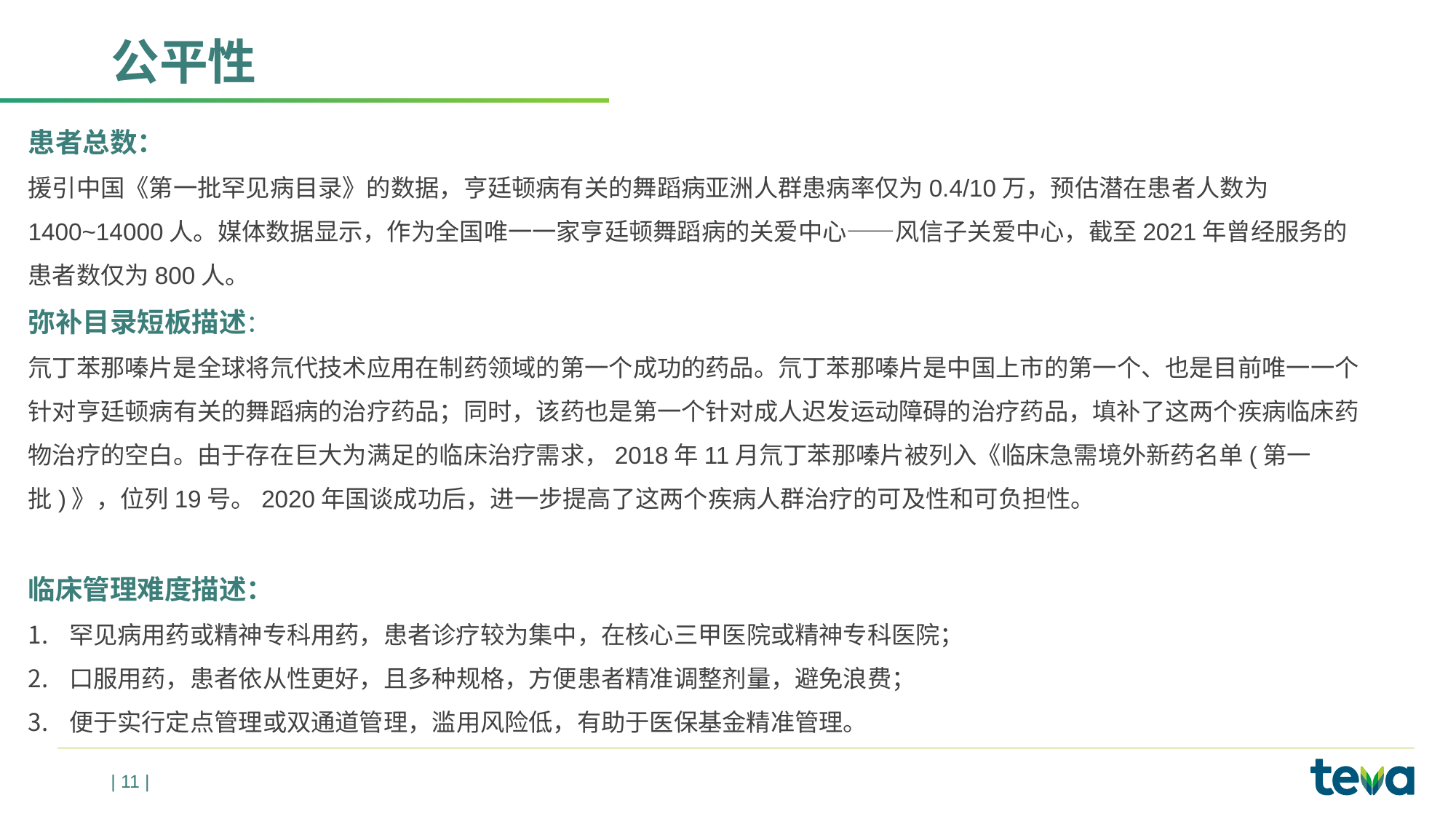

# 公平性
患者总数：
援引中国《第一批罕见病目录》的数据，亨廷顿病有关的舞蹈病亚洲人群患病率仅为0.4/10万，预估潜在患者人数为1400~14000人。媒体数据显示，作为全国唯一一家亨廷顿舞蹈病的关爱中心——风信子关爱中心，截至2021年曾经服务的患者数仅为800人。
弥补目录短板描述：
氘丁苯那嗪片是全球将氘代技术应用在制药领域的第一个成功的药品。氘丁苯那嗪片是中国上市的第一个、也是目前唯一一个针对亨廷顿病有关的舞蹈病的治疗药品；同时，该药也是第一个针对成人迟发运动障碍的治疗药品，填补了这两个疾病临床药物治疗的空白。由于存在巨大为满足的临床治疗需求，2018年11月氘丁苯那嗪片被列入《临床急需境外新药名单(第一批)》，位列19号。2020年国谈成功后，进一步提高了这两个疾病人群治疗的可及性和可负担性。

临床管理难度描述：
罕见病用药或精神专科用药，患者诊疗较为集中，在核心三甲医院或精神专科医院；
口服用药，患者依从性更好，且多种规格，方便患者精准调整剂量，避免浪费；
便于实行定点管理或双通道管理，滥用风险低，有助于医保基金精准管理。
| 11 |